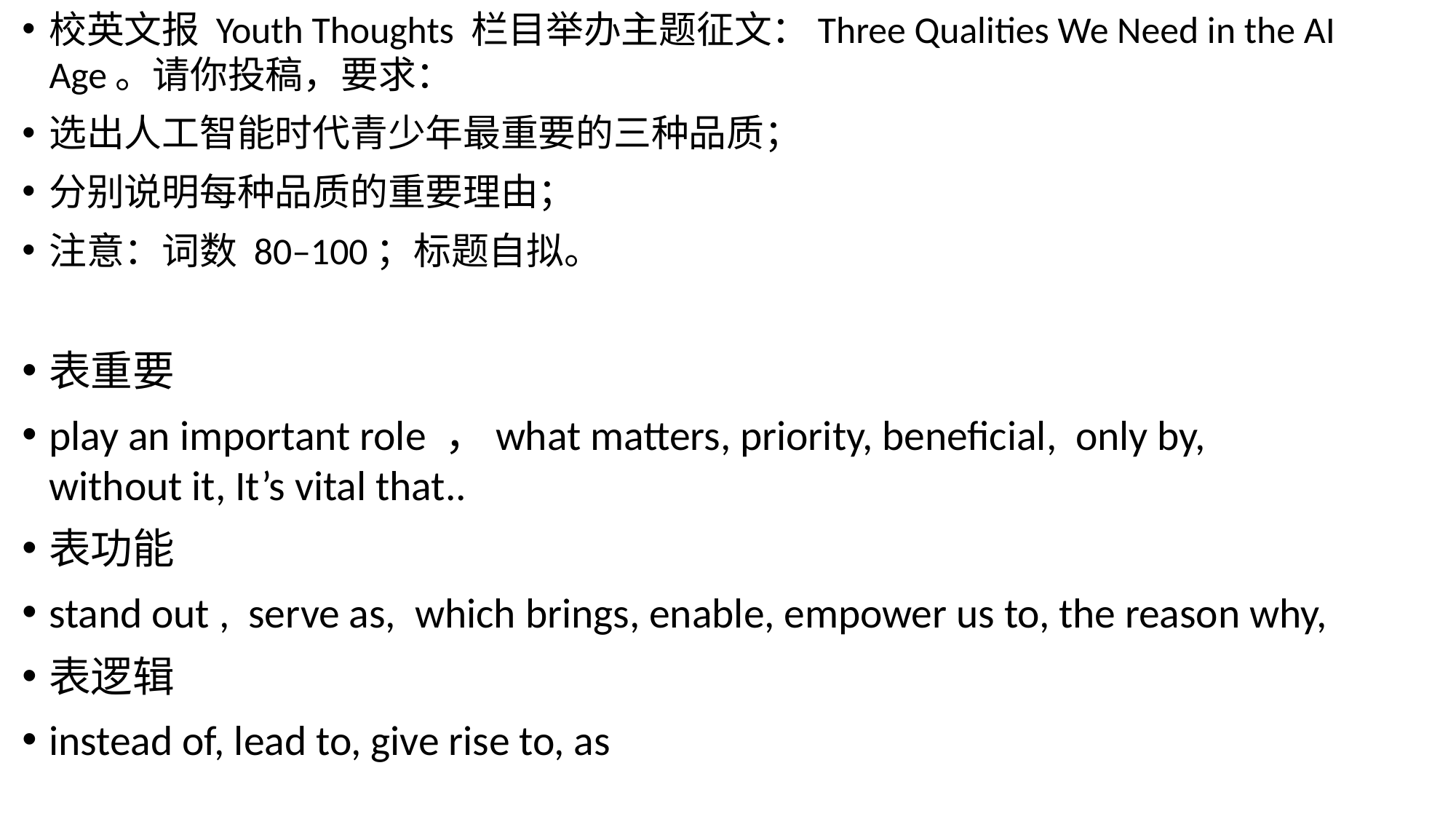

校英文报 Youth Thoughts 栏目举办主题征文：Three Qualities We Need in the AI Age。请你投稿，要求：
选出人工智能时代青少年最重要的三种品质；
分别说明每种品质的重要理由；
注意：词数 80–100；标题自拟。

表重要
play an important role ，what matters, priority, beneficial,  only by, without it, It’s vital that..
表功能
stand out ,  serve as,  which brings, enable, empower us to, the reason why,
表逻辑
instead of, lead to, give rise to, as